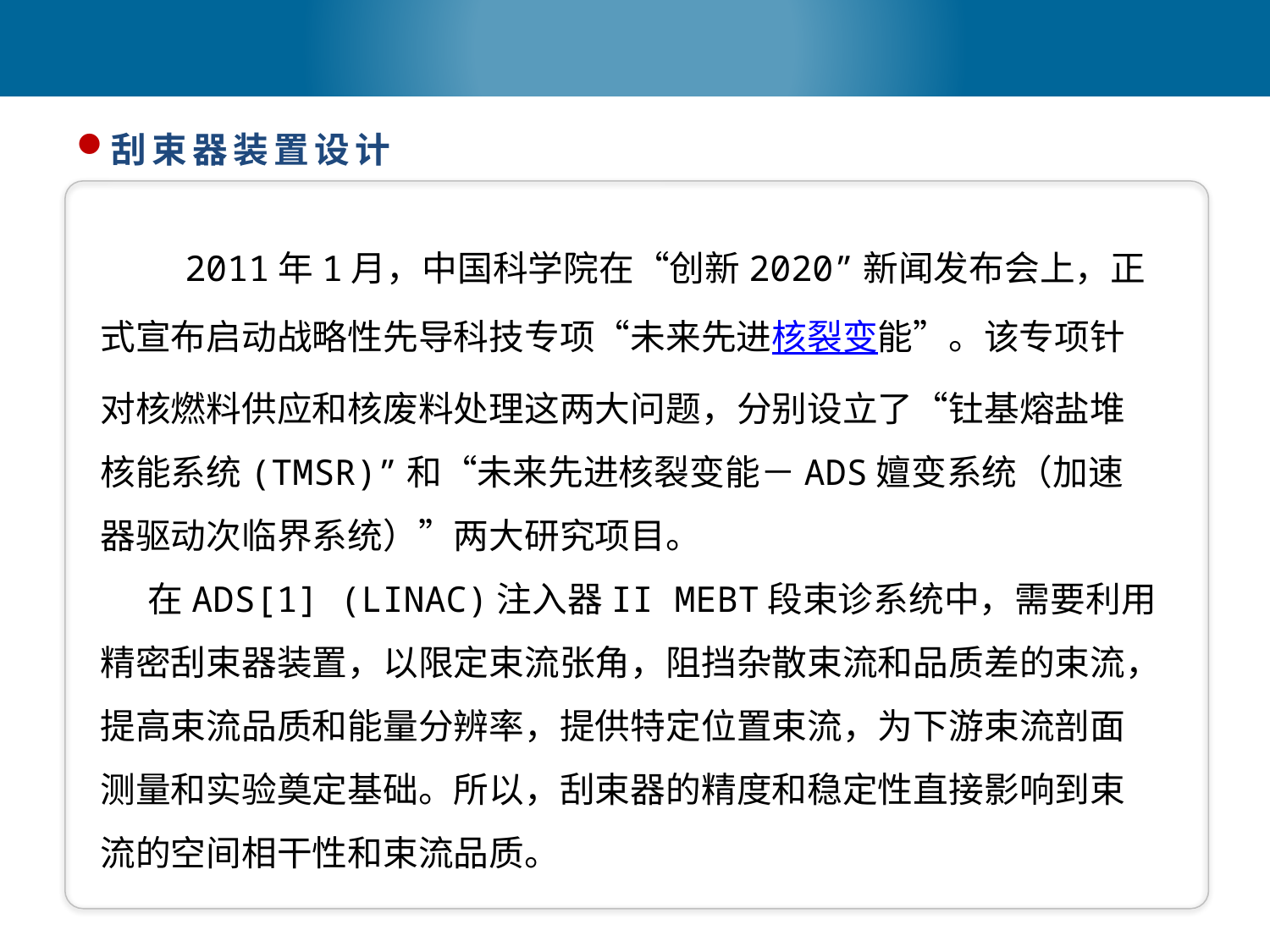

刮束器装置设计

    2011年1月，中国科学院在“创新2020”新闻发布会上，正式宣布启动战略性先导科技专项“未来先进核裂变能”。该专项针对核燃料供应和核废料处理这两大问题，分别设立了“钍基熔盐堆核能系统(TMSR)”和“未来先进核裂变能－ADS嬗变系统（加速器驱动次临界系统）”两大研究项目。
     在ADS[1] (LINAC)注入器II MEBT段束诊系统中，需要利用精密刮束器装置，以限定束流张角，阻挡杂散束流和品质差的束流，提高束流品质和能量分辨率，提供特定位置束流，为下游束流剖面测量和实验奠定基础。所以，刮束器的精度和稳定性直接影响到束流的空间相干性和束流品质。